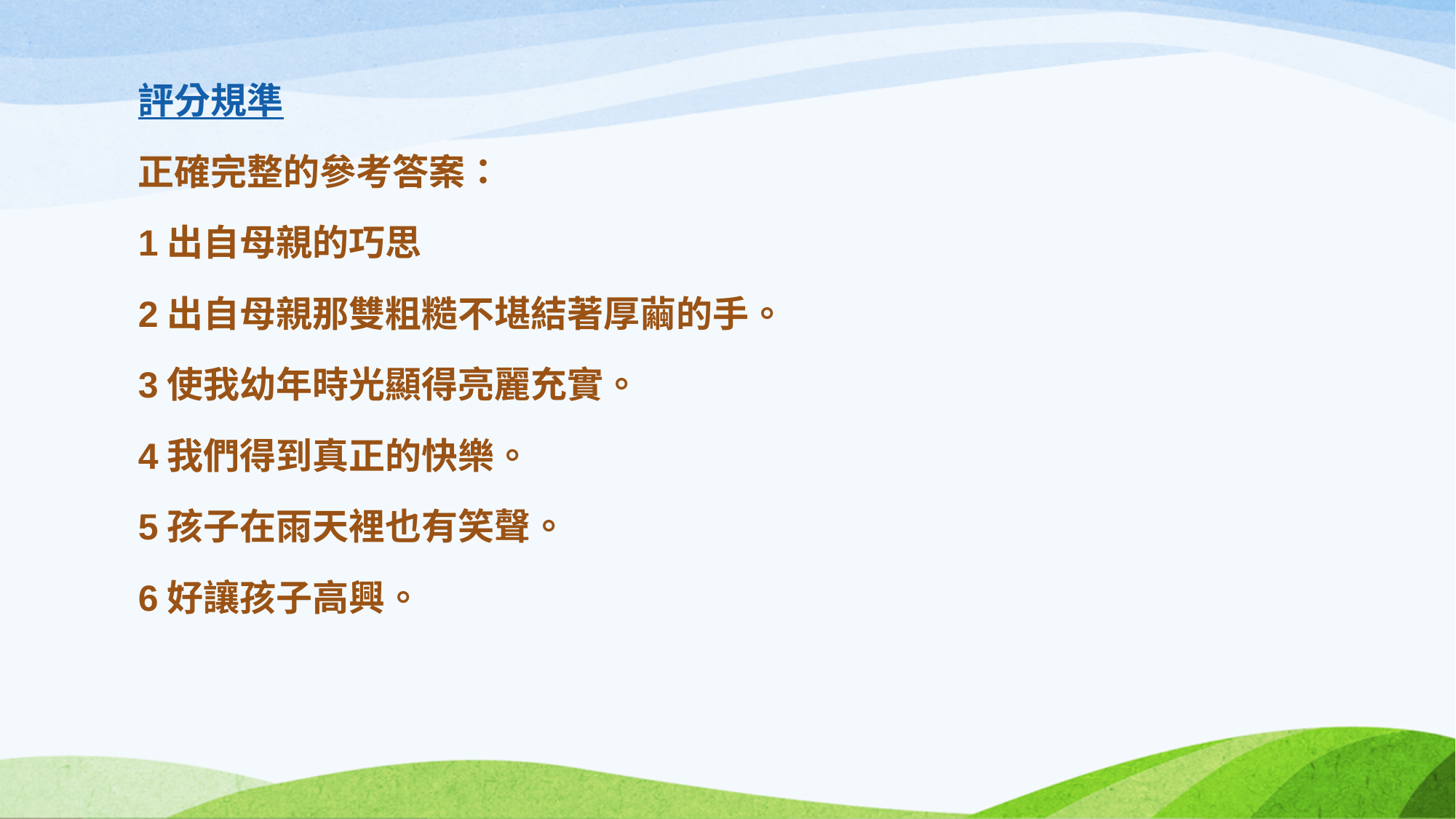

評分規準
正確完整的參考答案：
1出自母親的巧思
2出自母親那雙粗糙不堪結著厚繭的手。
3使我幼年時光顯得亮麗充實。
4我們得到真正的快樂。
5孩子在雨天裡也有笑聲。
6好讓孩子高興。